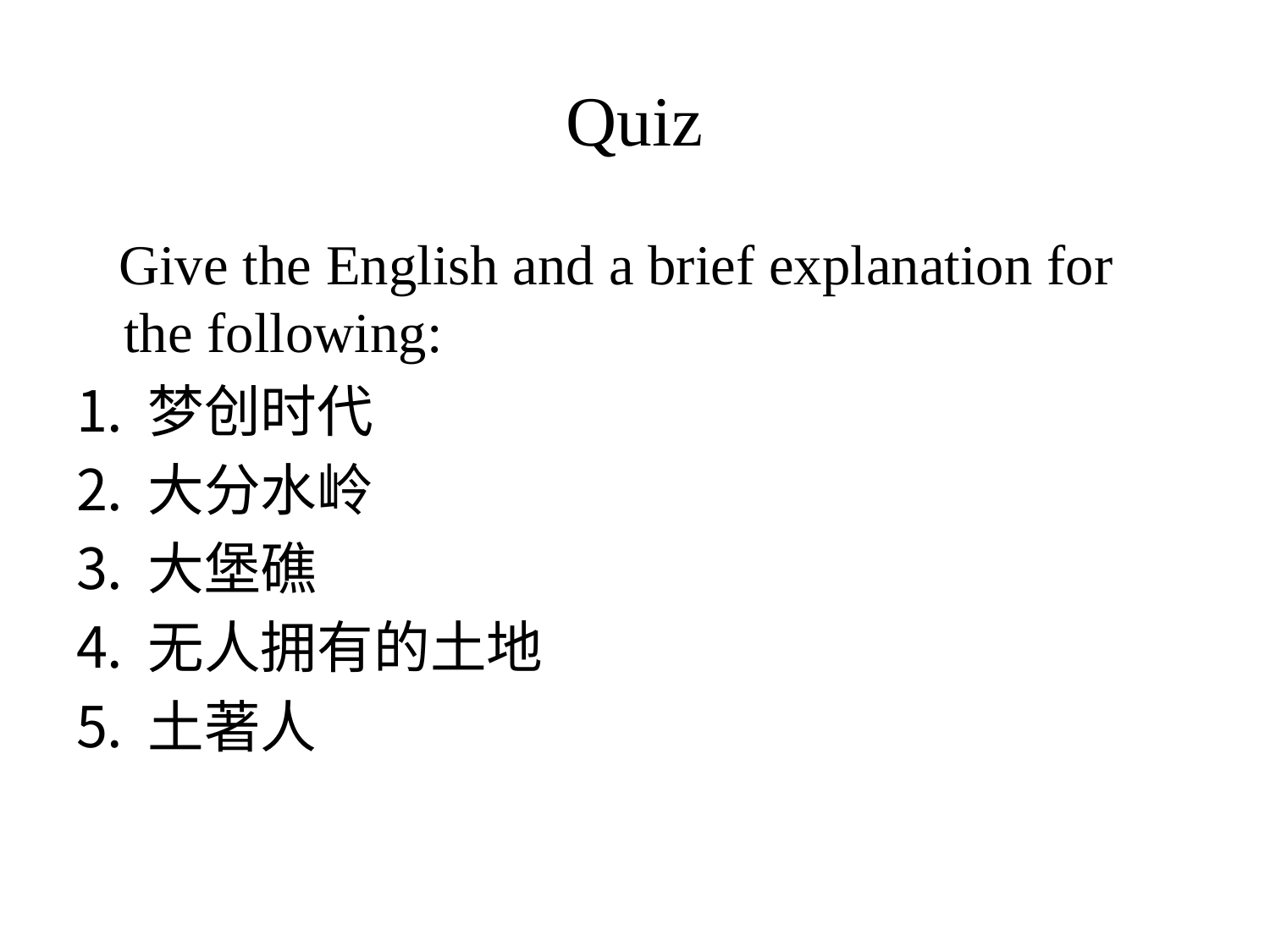

# Quiz
   Give the English and a brief explanation for the following:
梦创时代
大分水岭
大堡礁
无人拥有的土地
土著人